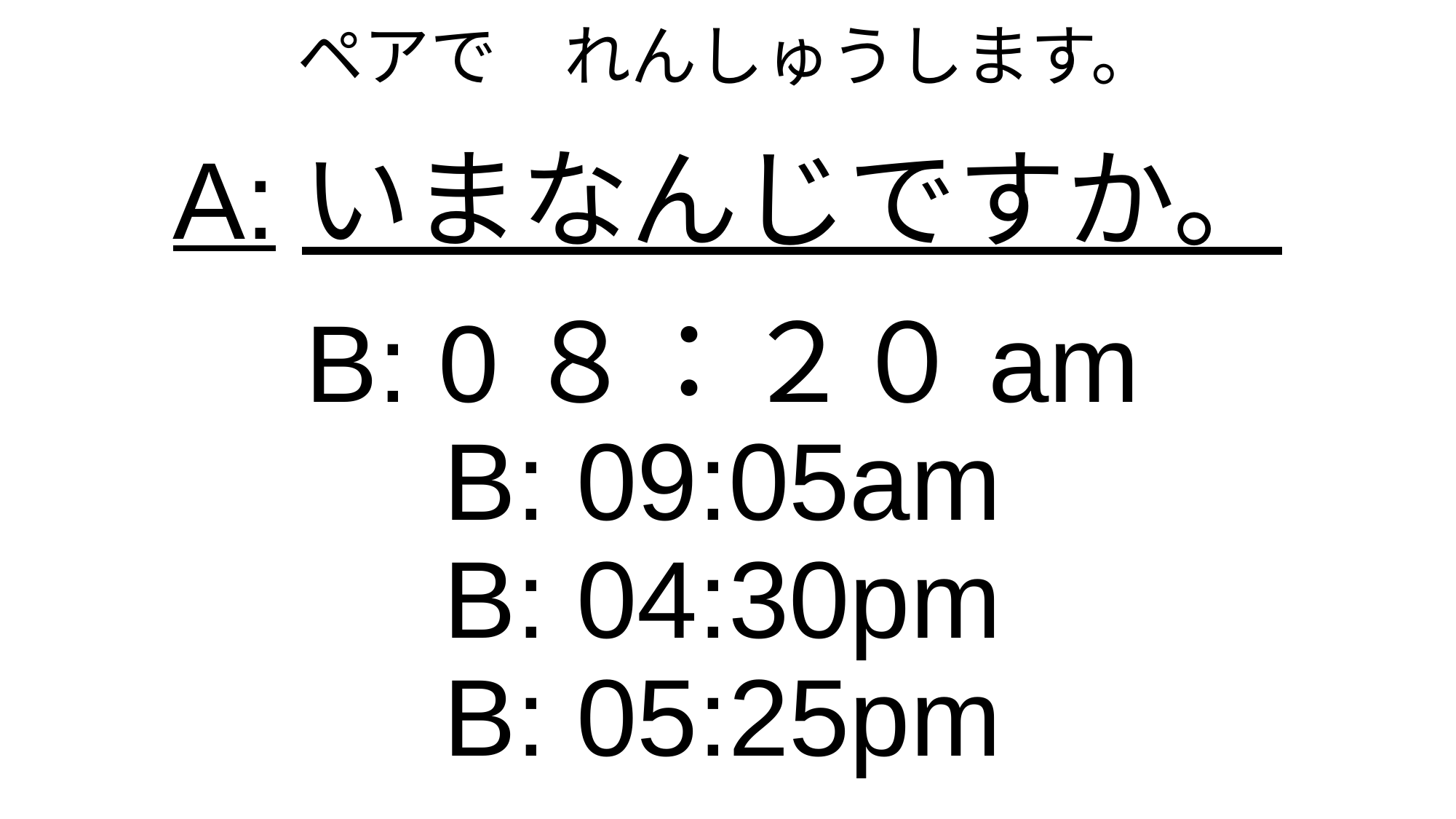

# ペアで　れんしゅうします。
A:いまなんじですか。
B: 0８：２０am
B: 09:05am
B: 04:30pm
B: 05:25pm